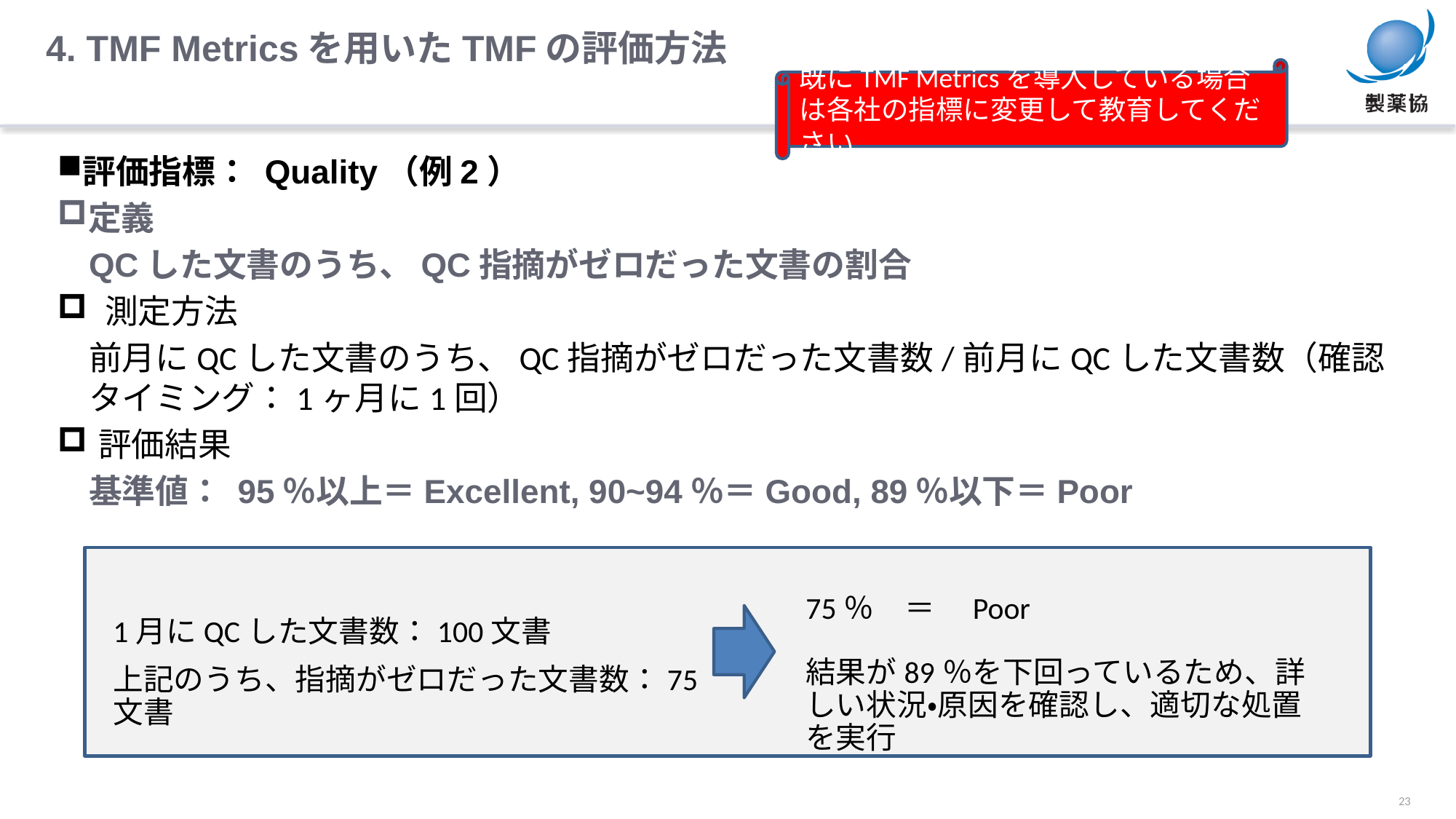

4. TMF Metricsを用いたTMFの評価方法
既にTMF Metricsを導入している場合は各社の指標に変更して教育してください
評価指標： Quality（例2）
定義
QCした文書のうち、QC指摘がゼロだった文書の割合
測定方法
前月にQCした文書のうち、QC指摘がゼロだった文書数/前月にQCした文書数（確認タイミング：1ヶ月に1回）
評価結果
基準値： 95％以上＝Excellent, 90~94％＝Good, 89％以下＝Poor

75％　＝　Poor

1月にQCした文書数：100文書
上記のうち、指摘がゼロだった文書数：75文書
結果が89％を下回っているため、詳しい状況・原因を確認し、適切な処置を実行
23